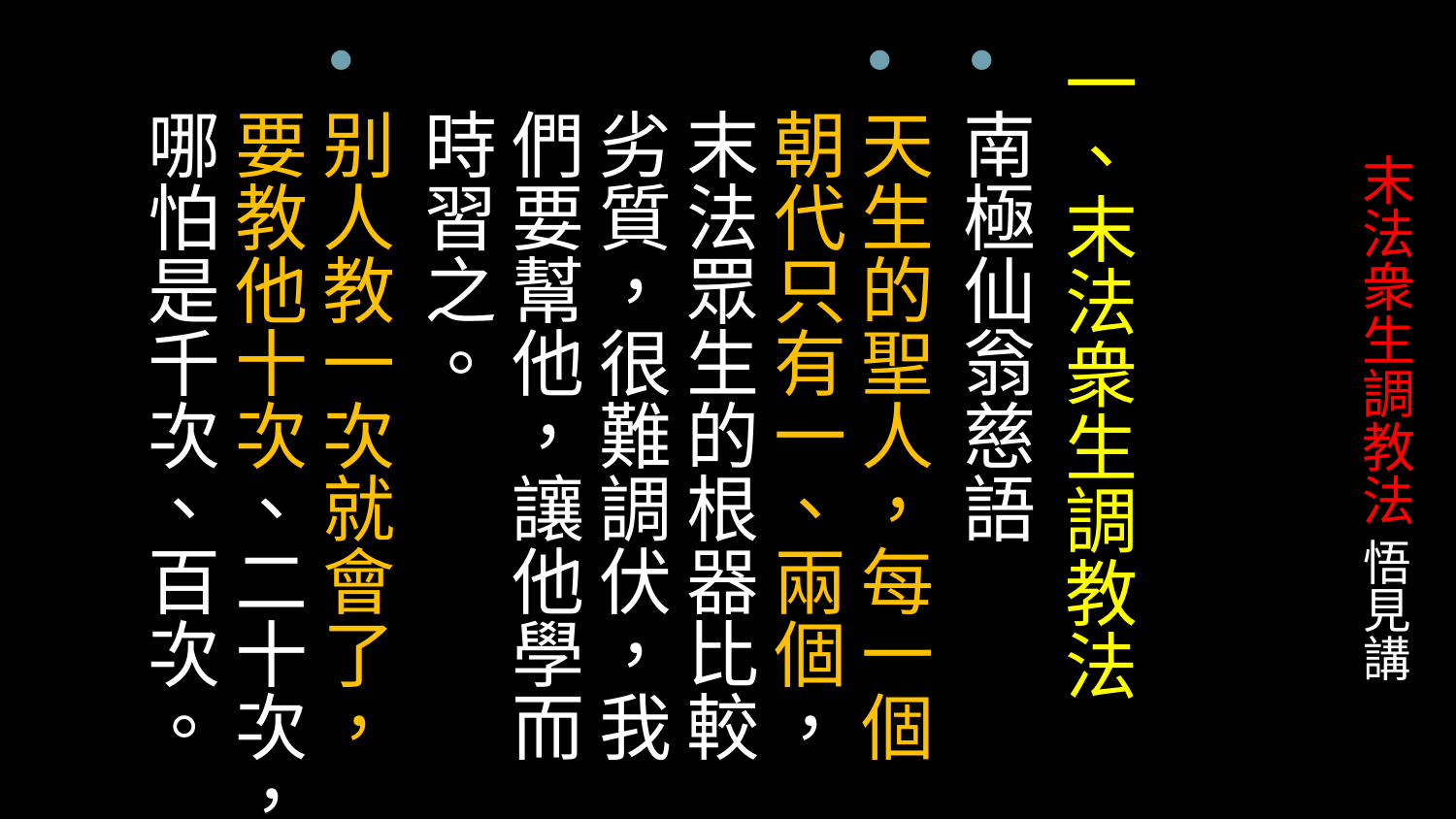

一、末法衆生調教法
南極仙翁慈語
天生的聖人，每一個朝代只有一、兩個，末法眾生的根器比較劣質，很難調伏，我們要幫他，讓他學而時習之。
别人教一次就會了，要教他十次、二十次，哪怕是千次、百次。

# 末法衆生調教法 悟見講